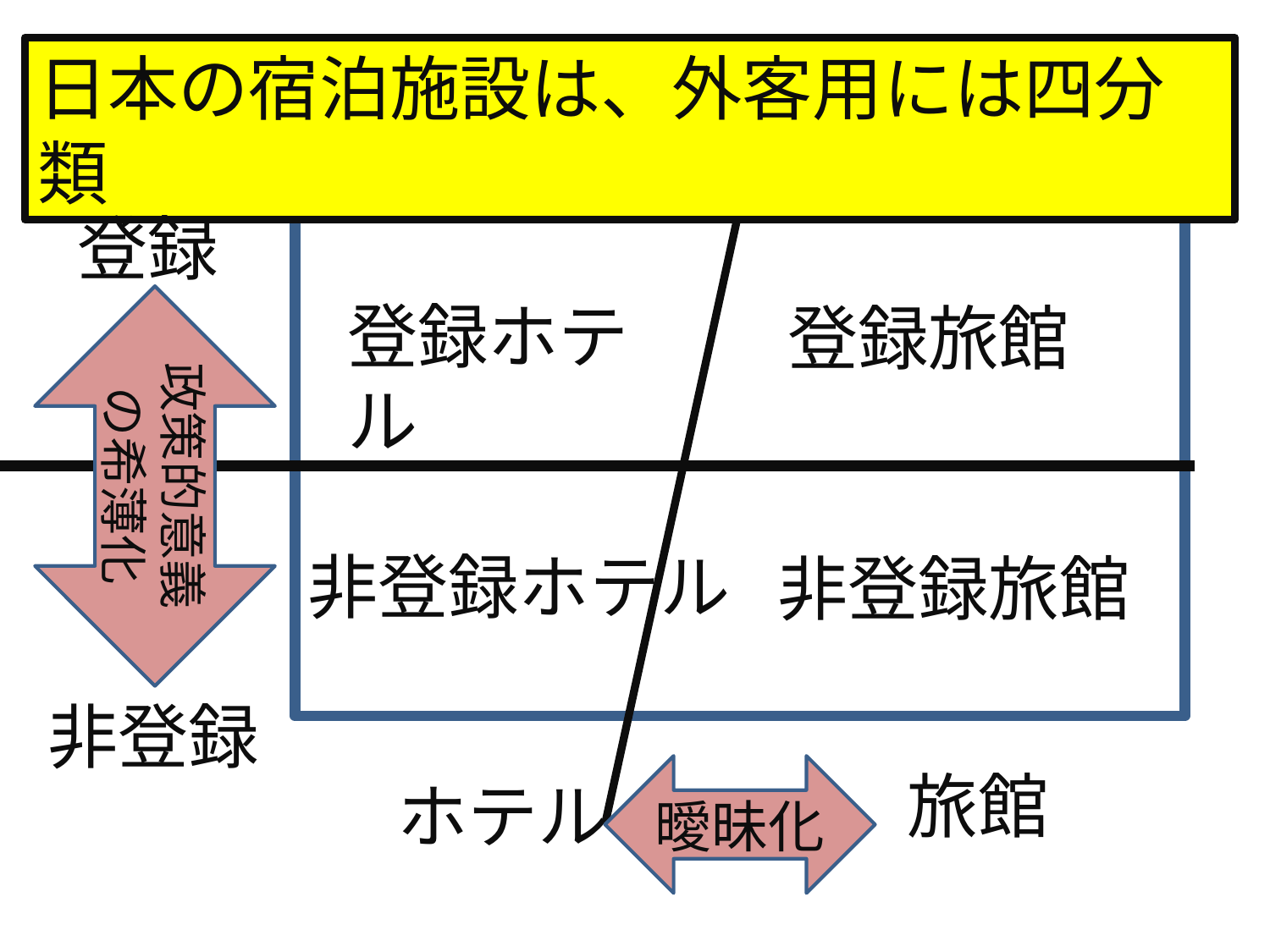

日本の宿泊施設は、外客用には四分類
登録

政策的意義
の希薄化
登録ホテル
登録旅館
非登録ホテル
非登録旅館
非登録
曖昧化
旅館
ホテル